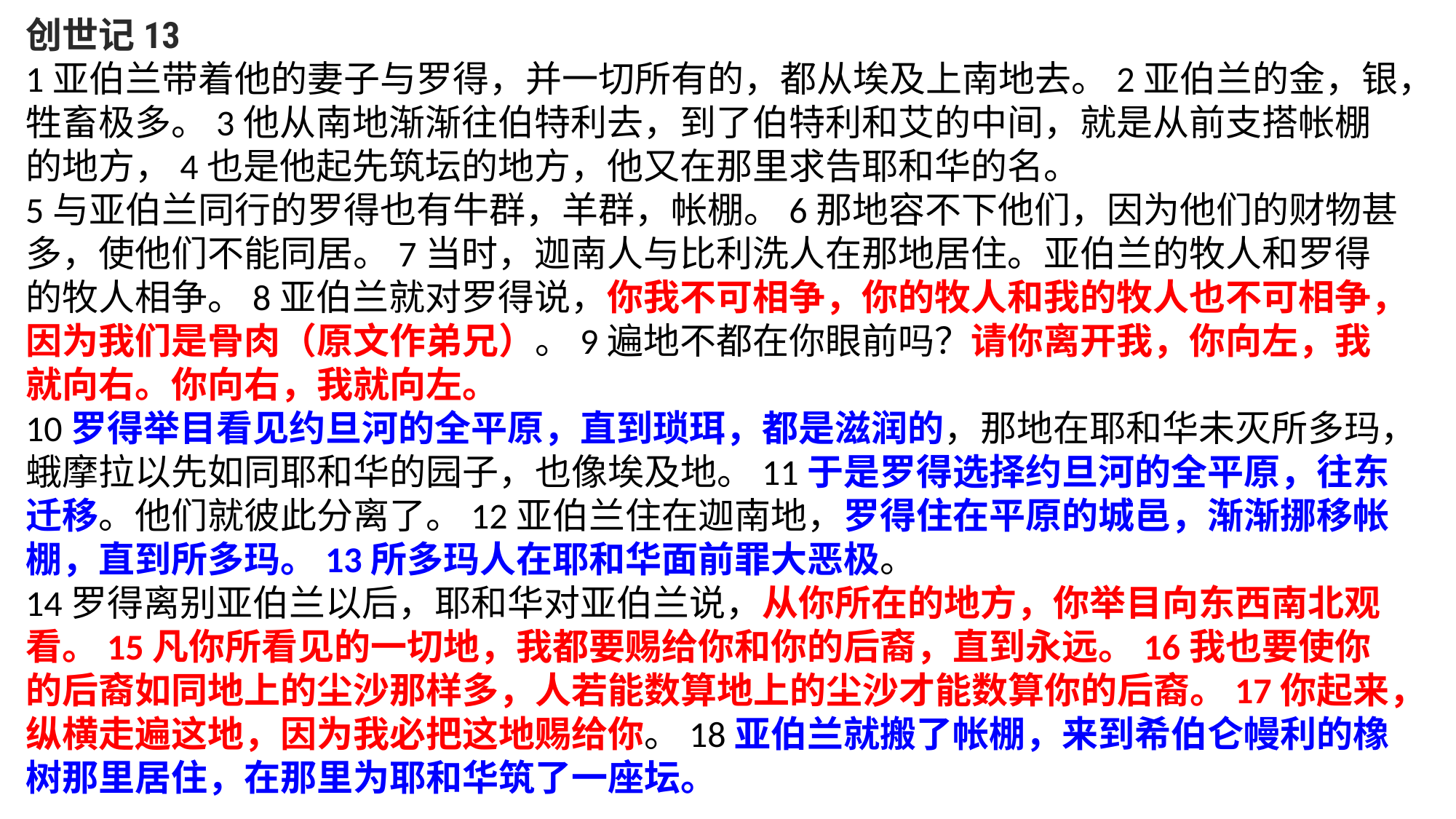

创世记13
1亚伯兰带着他的妻子与罗得，并一切所有的，都从埃及上南地去。2亚伯兰的金，银，牲畜极多。3他从南地渐渐往伯特利去，到了伯特利和艾的中间，就是从前支搭帐棚的地方，4也是他起先筑坛的地方，他又在那里求告耶和华的名。
5与亚伯兰同行的罗得也有牛群，羊群，帐棚。6那地容不下他们，因为他们的财物甚多，使他们不能同居。7当时，迦南人与比利洗人在那地居住。亚伯兰的牧人和罗得的牧人相争。8亚伯兰就对罗得说，你我不可相争，你的牧人和我的牧人也不可相争，因为我们是骨肉（原文作弟兄）。9遍地不都在你眼前吗？请你离开我，你向左，我就向右。你向右，我就向左。
10罗得举目看见约旦河的全平原，直到琐珥，都是滋润的，那地在耶和华未灭所多玛，蛾摩拉以先如同耶和华的园子，也像埃及地。11于是罗得选择约旦河的全平原，往东迁移。他们就彼此分离了。12亚伯兰住在迦南地，罗得住在平原的城邑，渐渐挪移帐棚，直到所多玛。13所多玛人在耶和华面前罪大恶极。
14罗得离别亚伯兰以后，耶和华对亚伯兰说，从你所在的地方，你举目向东西南北观看。15凡你所看见的一切地，我都要赐给你和你的后裔，直到永远。16我也要使你的后裔如同地上的尘沙那样多，人若能数算地上的尘沙才能数算你的后裔。17你起来，纵横走遍这地，因为我必把这地赐给你。18亚伯兰就搬了帐棚，来到希伯仑幔利的橡树那里居住，在那里为耶和华筑了一座坛。